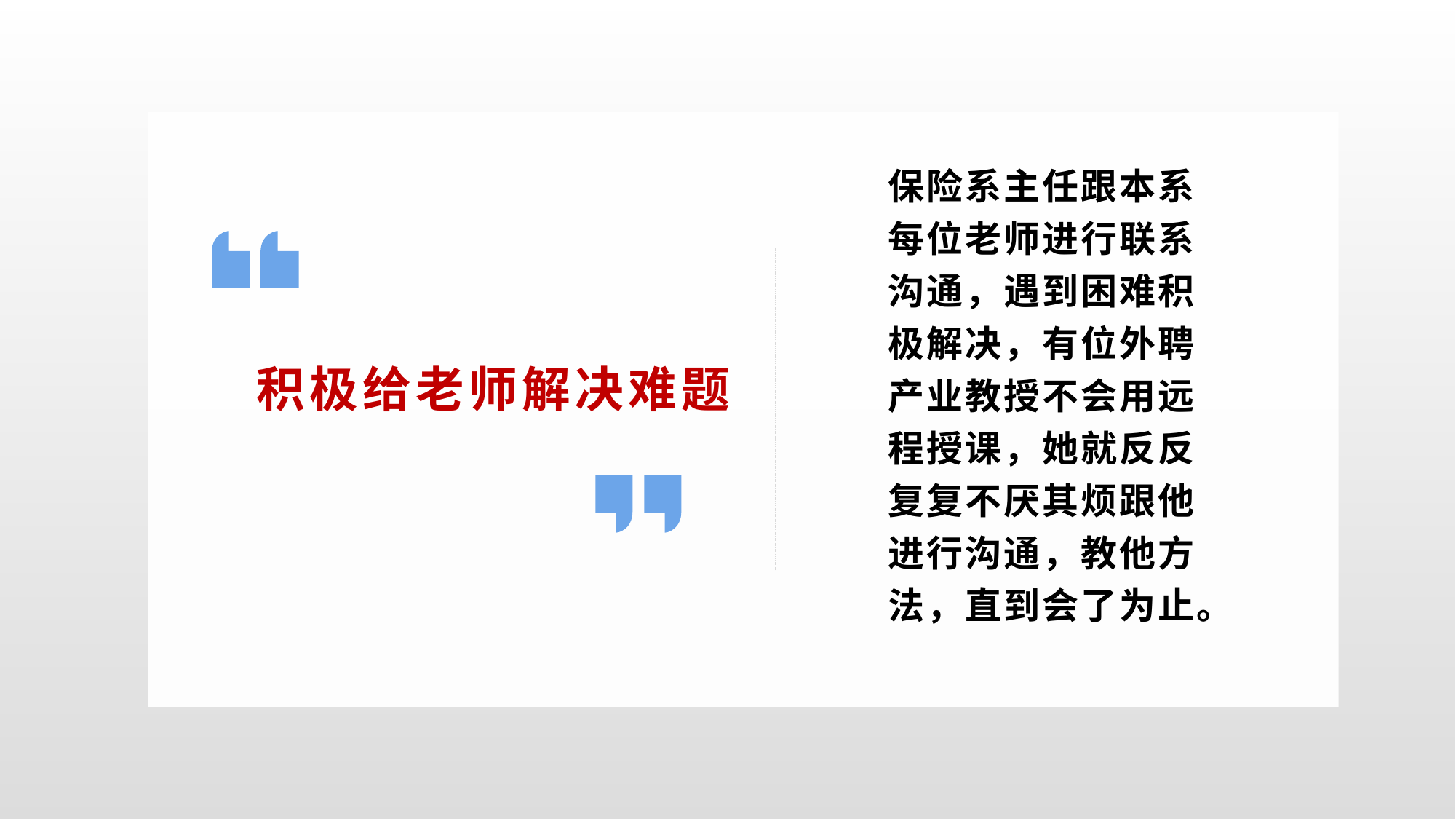

保险系主任跟本系每位老师进行联系沟通，遇到困难积极解决，有位外聘产业教授不会用远程授课，她就反反复复不厌其烦跟他进行沟通，教他方法，直到会了为止。

积极给老师解决难题